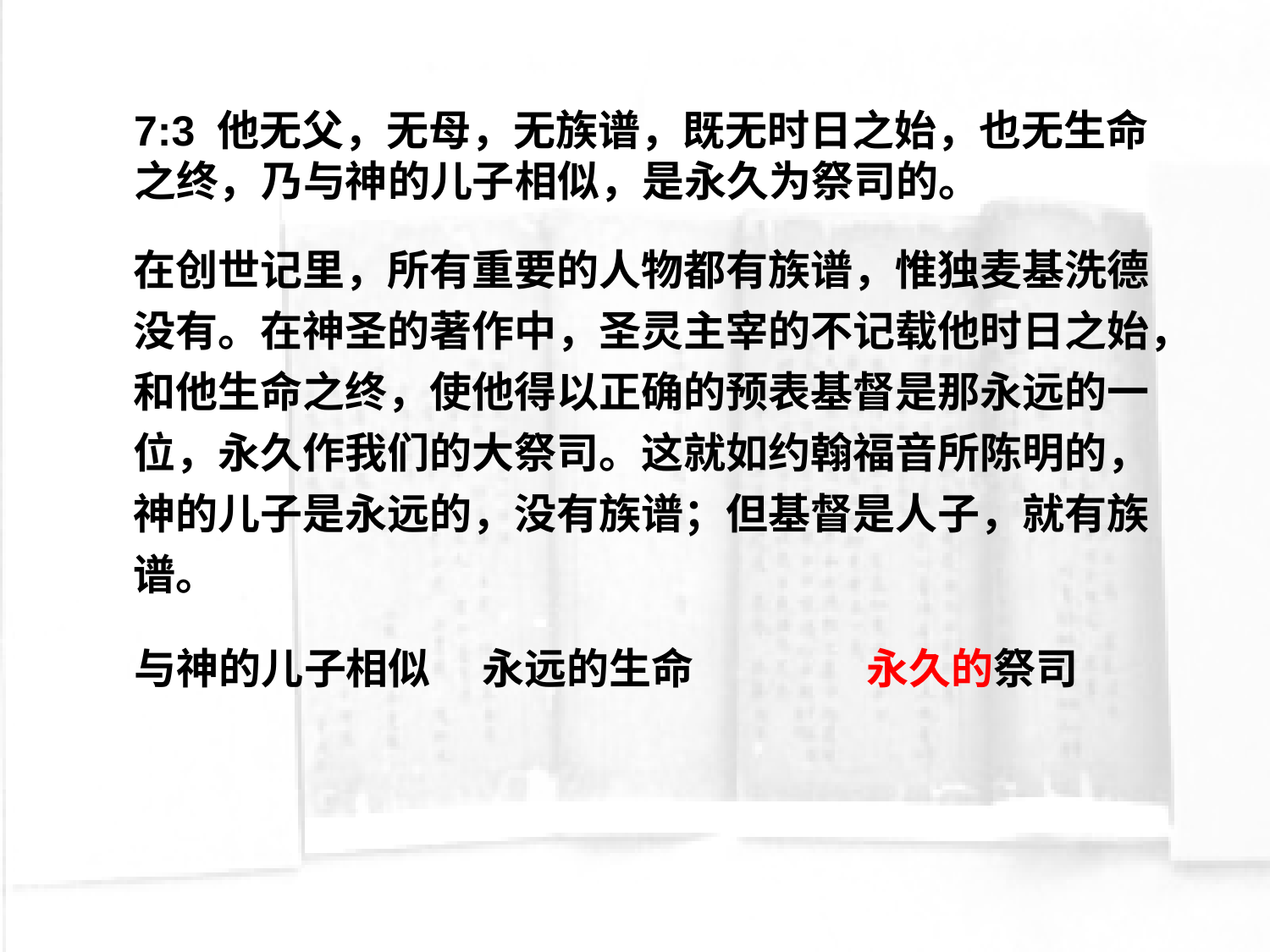

7:3 他无父，无母，无族谱，既无时日之始，也无生命之终，乃与神的儿子相似，是永久为祭司的。
在创世记里，所有重要的人物都有族谱，惟独麦基洗德没有。在神圣的著作中，圣灵主宰的不记载他时日之始，和他生命之终，使他得以正确的预表基督是那永远的一位，永久作我们的大祭司。这就如约翰福音所陈明的，神的儿子是永远的，没有族谱；但基督是人子，就有族谱。
与神的儿子相似
永远的生命
永久的祭司